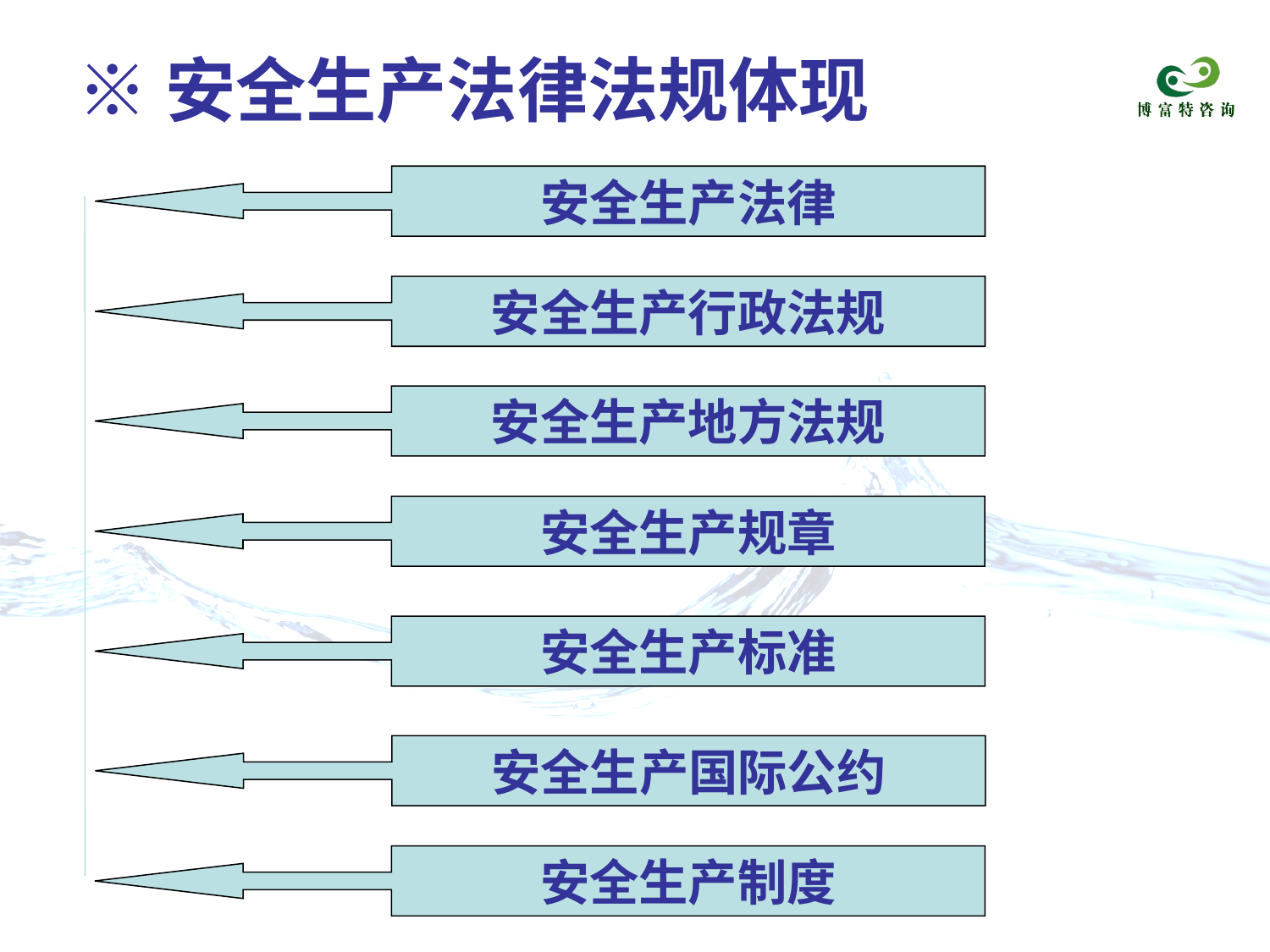

※安全生产法律法规体现
安全生产法律

安全生产行政法规
安全生产地方法规
安全生产规章
安全生产标准
安全生产国际公约
安全生产制度